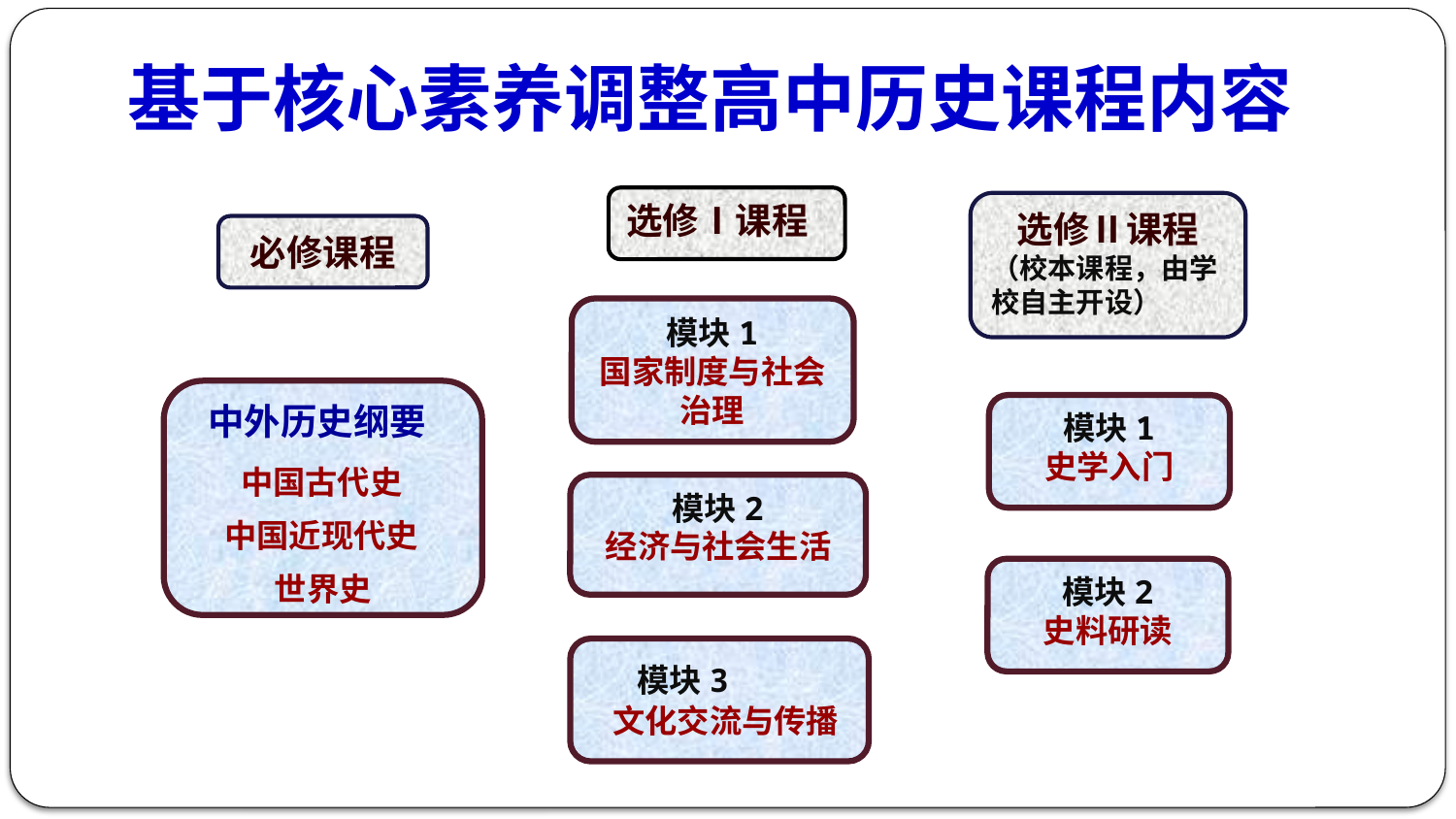

基于核心素养调整高中历史课程内容
选修Ⅰ课程
选修Ⅱ课程
（校本课程，由学校自主开设）
必修课程

模块1
国家制度与社会治理
    中外历史纲要

中国古代史

中国近现代史

世界史
模块1
史学入门
模块2
 经济与社会生活

模块2
史料研读
    模块3
  文化交流与传播